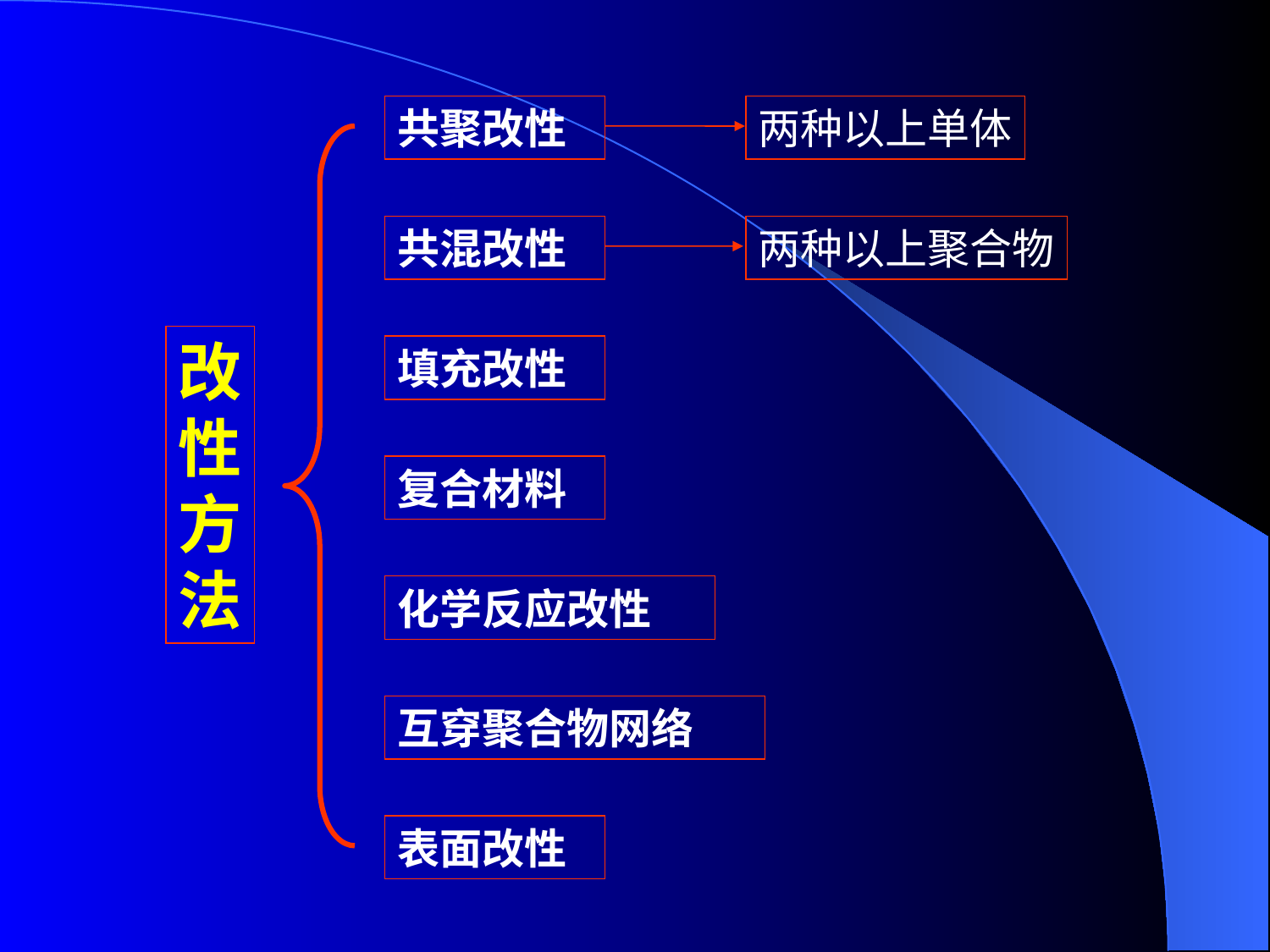

共聚改性
两种以上单体

共混改性
两种以上聚合物

改
性
方
法
填充改性
复合材料
化学反应改性
互穿聚合物网络
表面改性